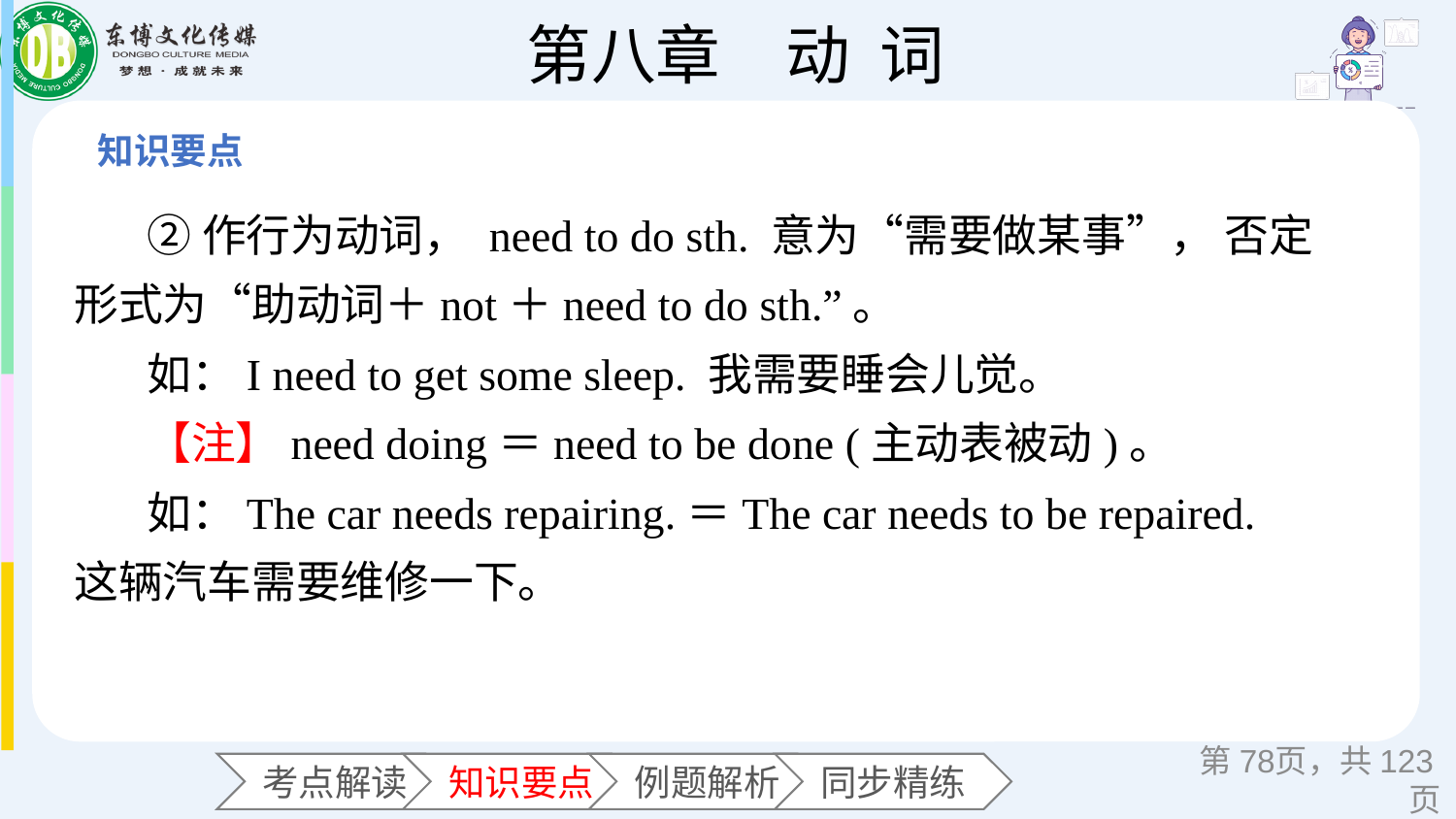

②作行为动词， need to do sth. 意为“需要做某事”， 否定形式为“助动词＋not＋need to do sth.”。
如：I need to get some sleep. 我需要睡会儿觉。
【注】need doing＝need to be done (主动表被动)。
如：The car needs repairing.＝The car needs to be repaired. 这辆汽车需要维修一下。
第78页，共123页